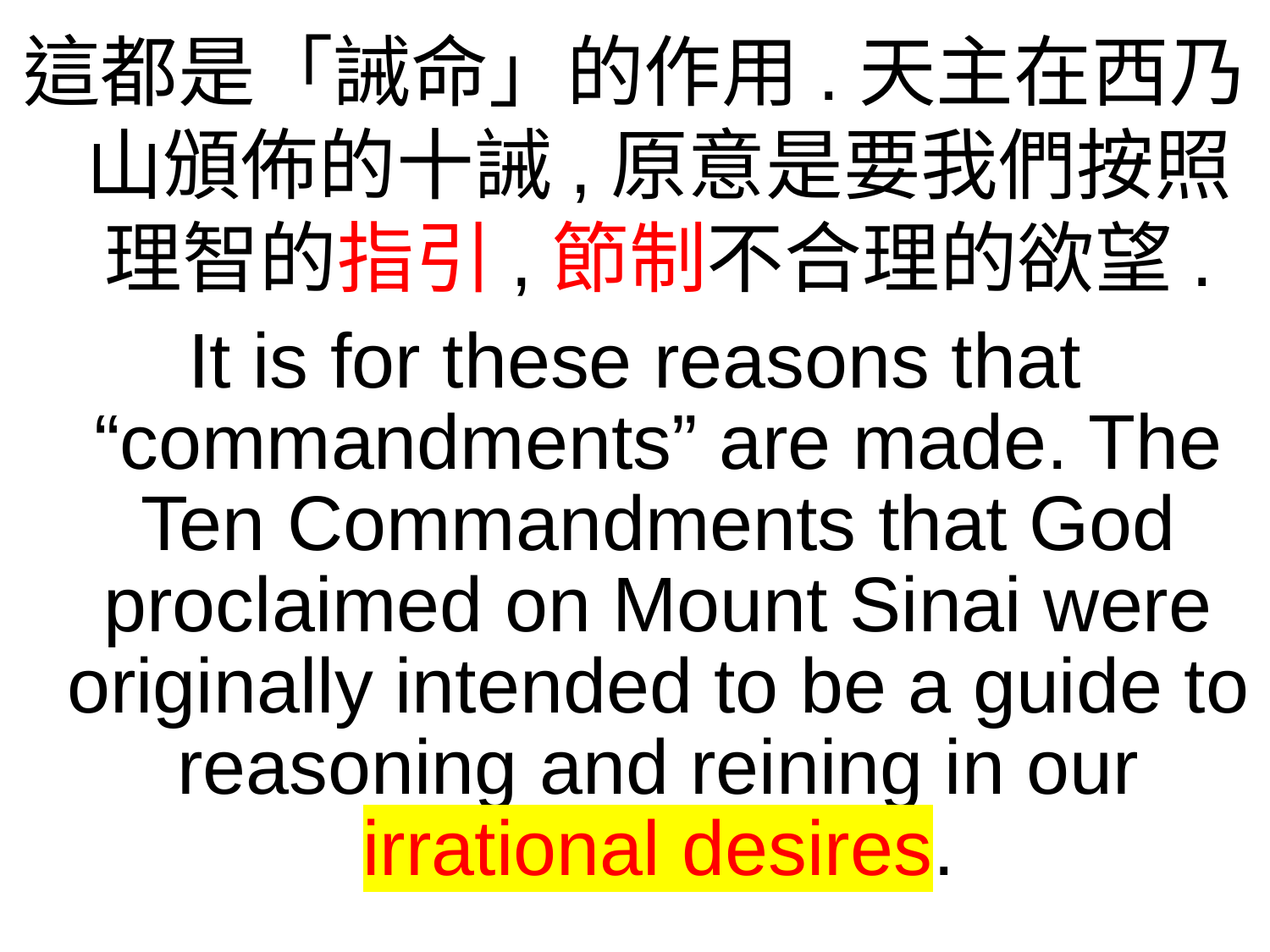

這都是「誡命」的作用.天主在西乃山頒佈的十誡,原意是要我們按照理智的指引,節制不合理的欲望.
It is for these reasons that “commandments” are made. The Ten Commandments that God proclaimed on Mount Sinai were originally intended to be a guide to reasoning and reining in our irrational desires.